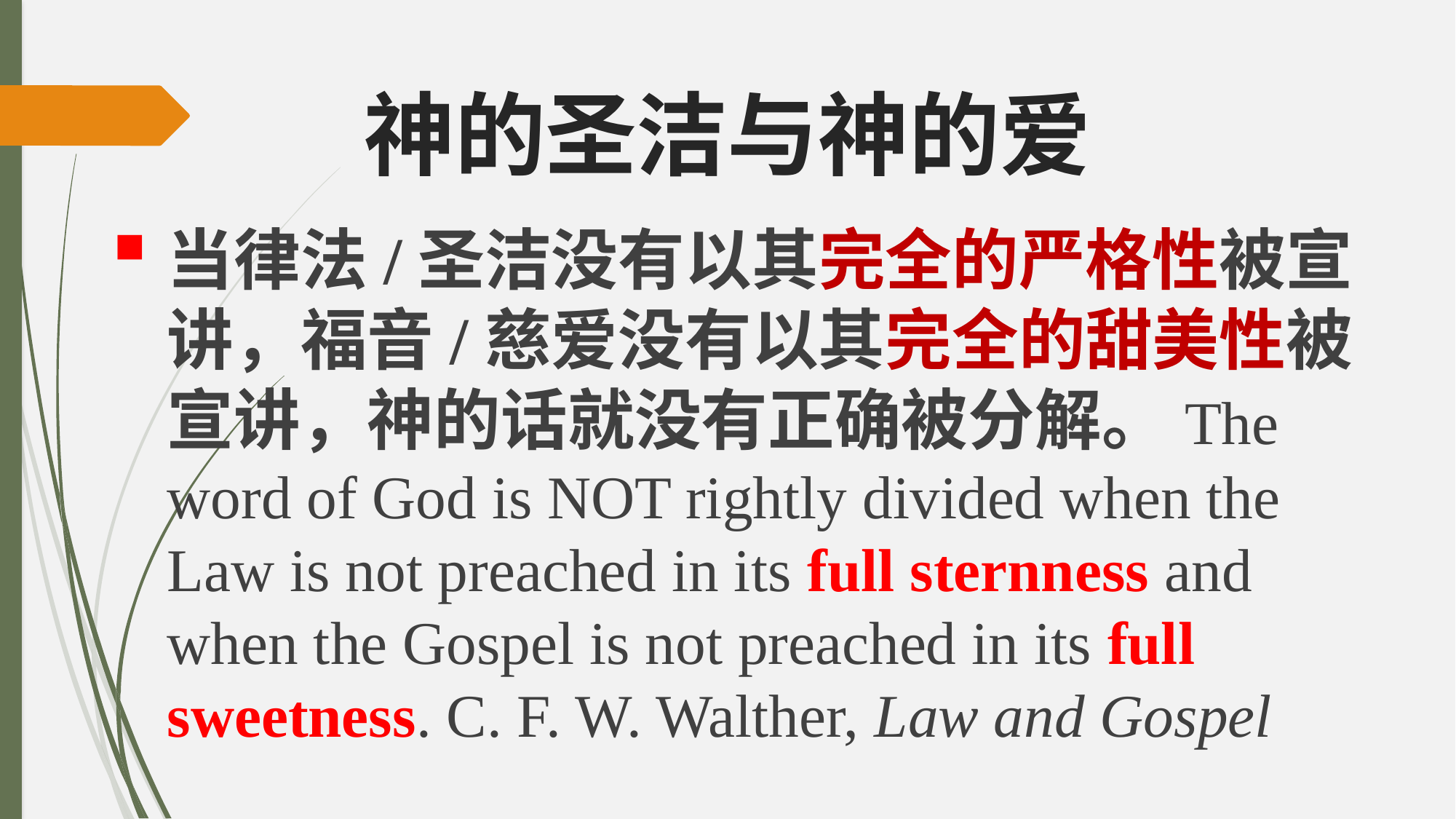

神的圣洁与神的爱
当律法/圣洁没有以其完全的严格性被宣讲，福音/慈爱没有以其完全的甜美性被宣讲，神的话就没有正确被分解。The word of God is NOT rightly divided when the Law is not preached in its full sternness and when the Gospel is not preached in its full sweetness. C. F. W. Walther, Law and Gospel